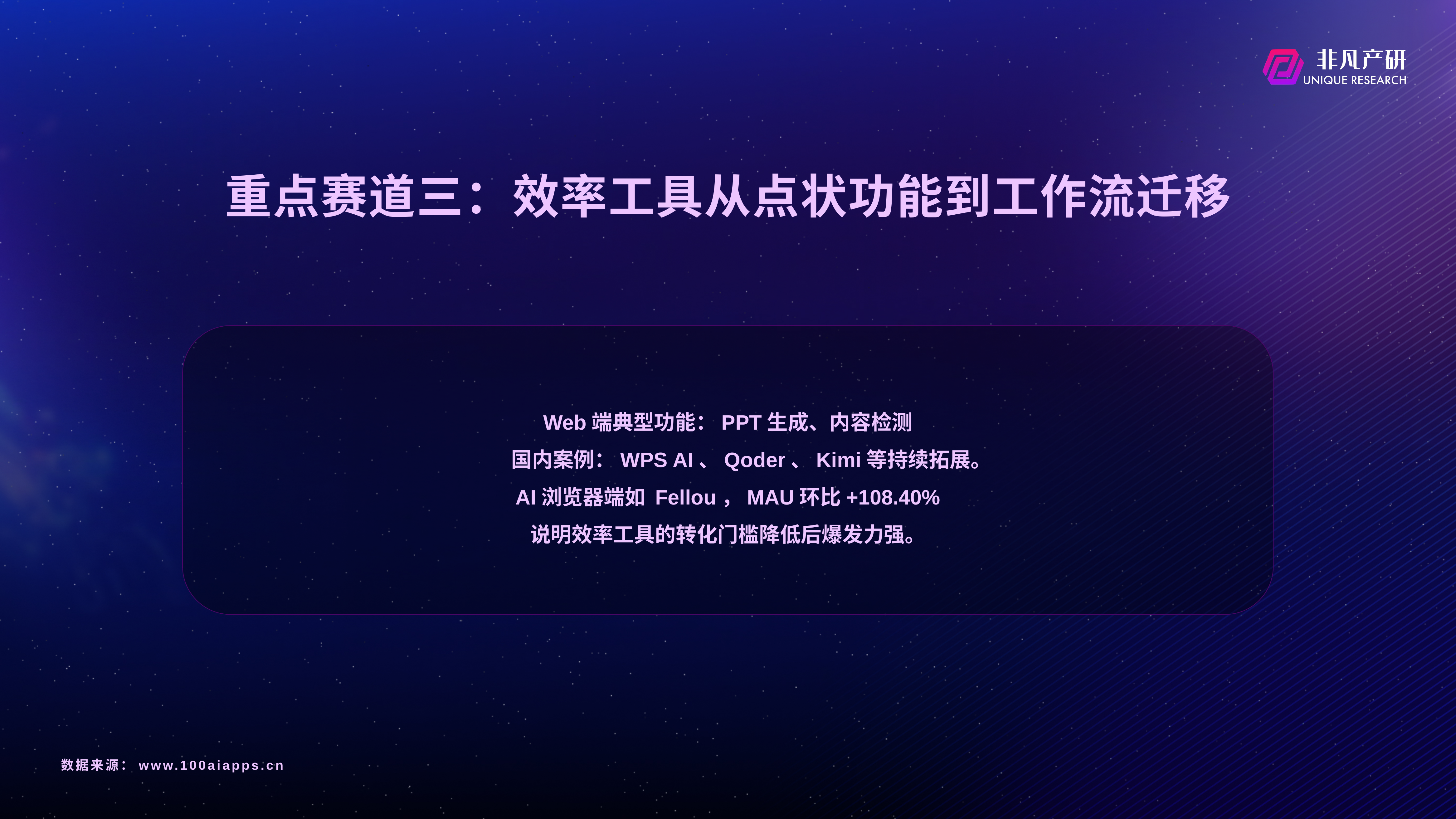

# 重点赛道三：效率工具从点状功能到工作流迁移

Web端典型功能：PPT生成、内容检测
	国内案例：WPS AI、Qoder、Kimi等持续拓展。
AI浏览器端如 Fellou，MAU环比+108.40%
说明效率工具的转化门槛降低后爆发力强。